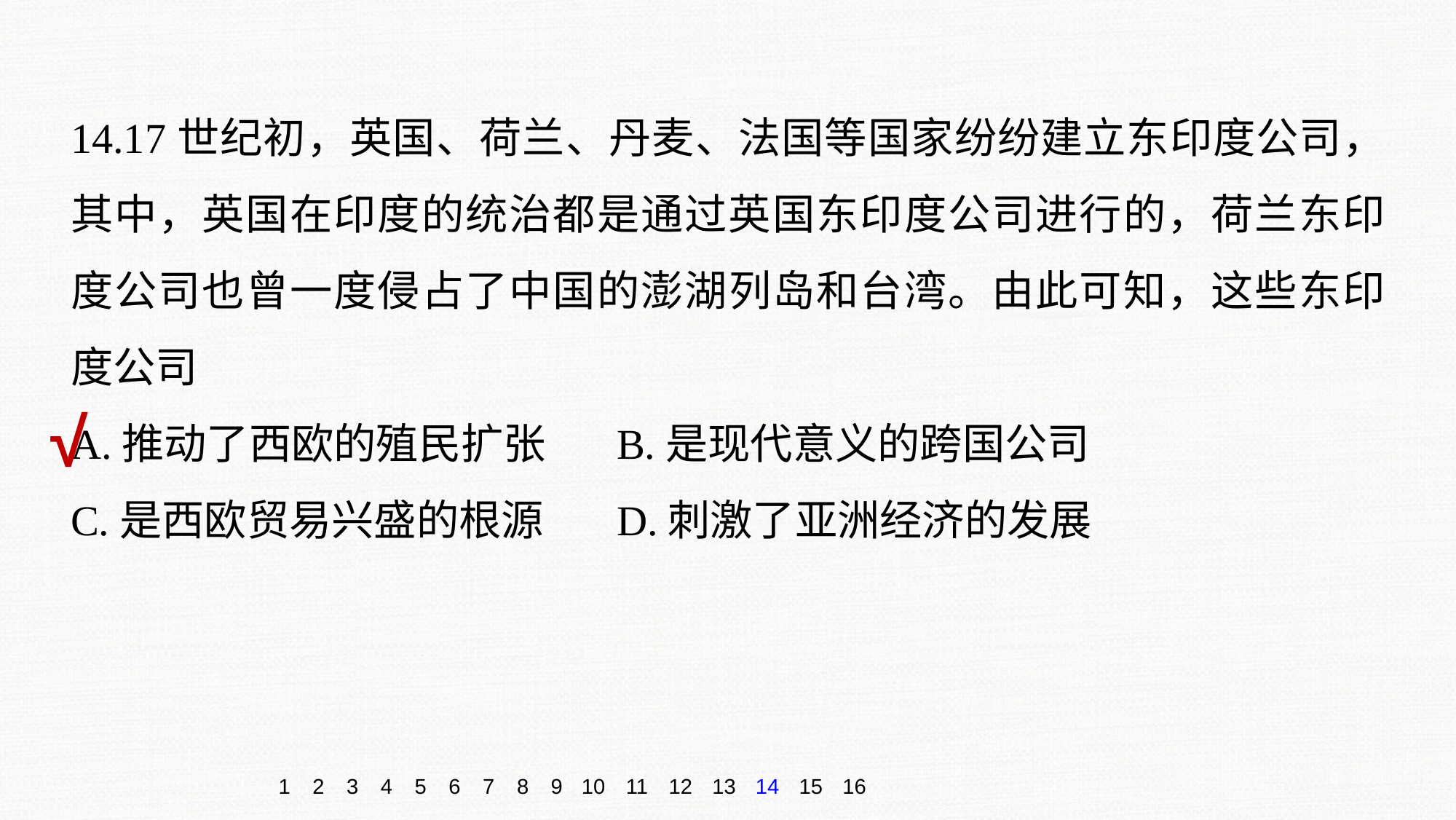

14.17世纪初，英国、荷兰、丹麦、法国等国家纷纷建立东印度公司，其中，英国在印度的统治都是通过英国东印度公司进行的，荷兰东印度公司也曾一度侵占了中国的澎湖列岛和台湾。由此可知，这些东印度公司
A.推动了西欧的殖民扩张	B.是现代意义的跨国公司
C.是西欧贸易兴盛的根源	D.刺激了亚洲经济的发展
√
1
2
3
4
5
6
7
8
9
10
11
12
13
14
15
16